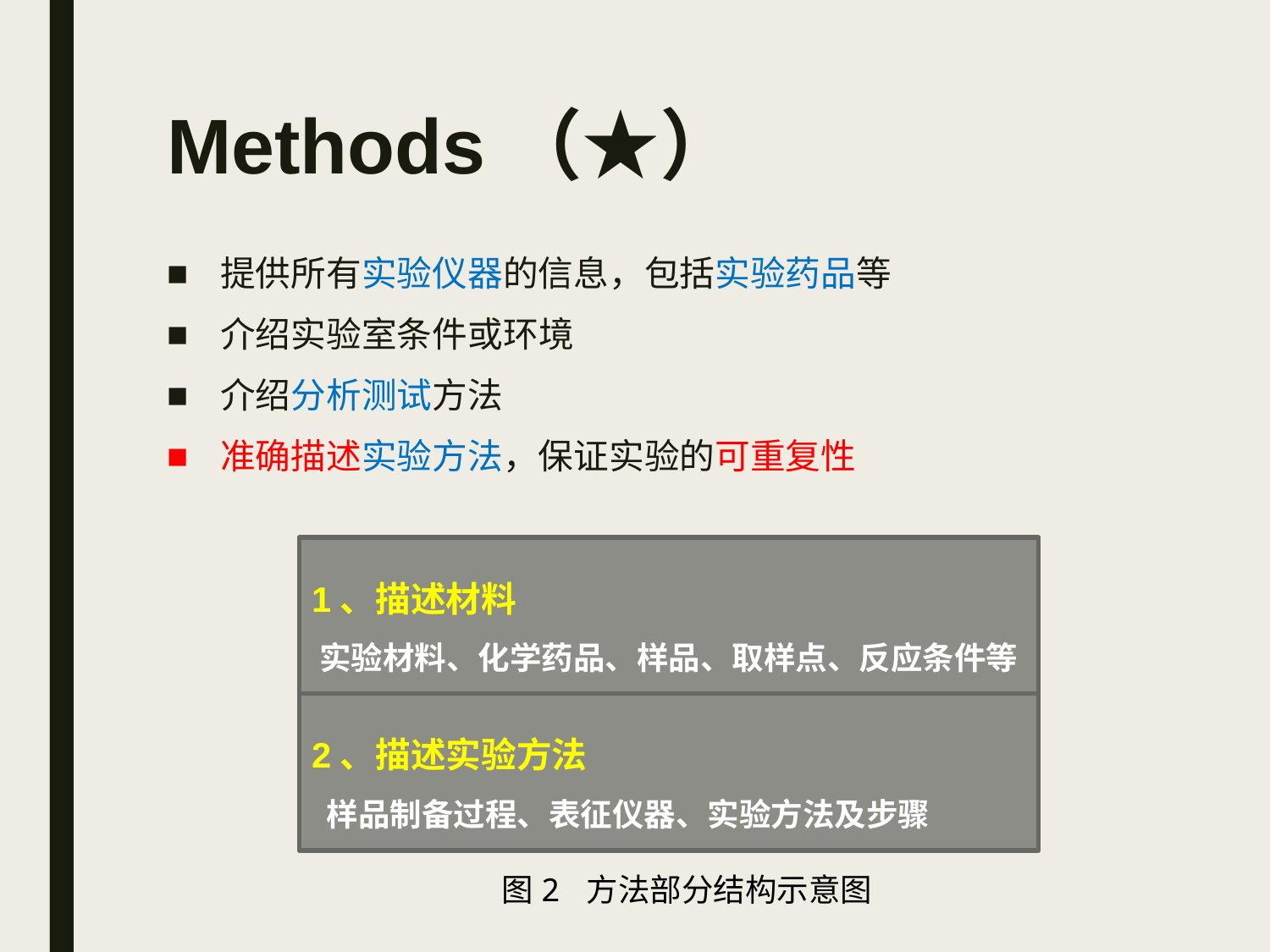

# Methods（★）
提供所有实验仪器的信息，包括实验药品等
介绍实验室条件或环境
介绍分析测试方法
准确描述实验方法，保证实验的可重复性
1、描述材料
实验材料、化学药品、样品、取样点、反应条件等
2、描述实验方法
 样品制备过程、表征仪器、实验方法及步骤
图2 方法部分结构示意图